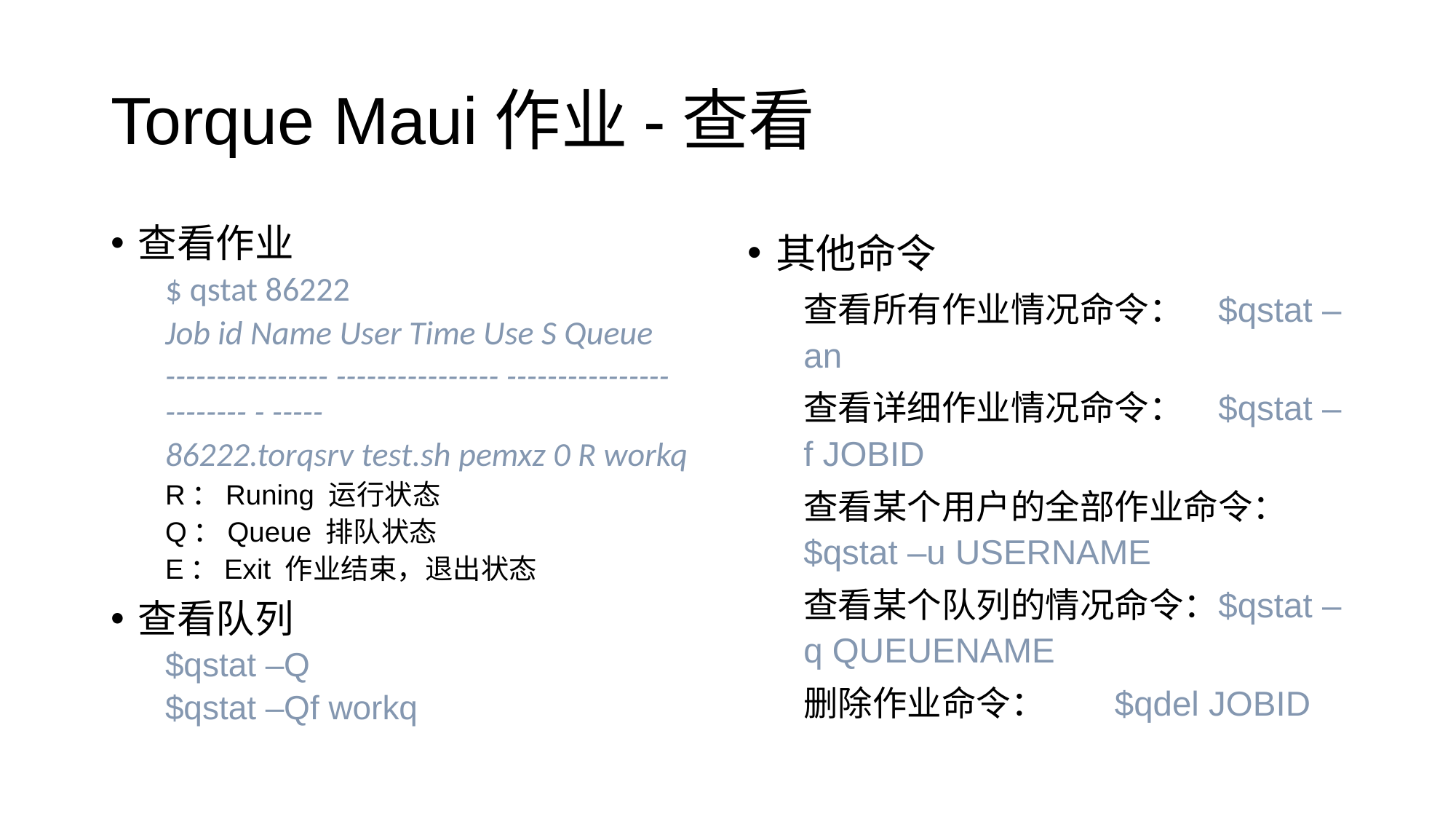

# Torque Maui作业-查看
查看作业
$ qstat 86222
Job id Name User Time Use S Queue
---------------- ---------------- ---------------- -------- - -----
86222.torqsrv test.sh pemxz 0 R workq
R：Runing 运行状态
Q：Queue 排队状态
E：Exit 作业结束，退出状态
查看队列
$qstat –Q
$qstat –Qf workq

其他命令
查看所有作业情况命令：		$qstat –an
查看详细作业情况命令：		$qstat –f JOBID
查看某个用户的全部作业命令：	$qstat –u USERNAME
查看某个队列的情况命令：		$qstat –q QUEUENAME
删除作业命令：			$qdel JOBID